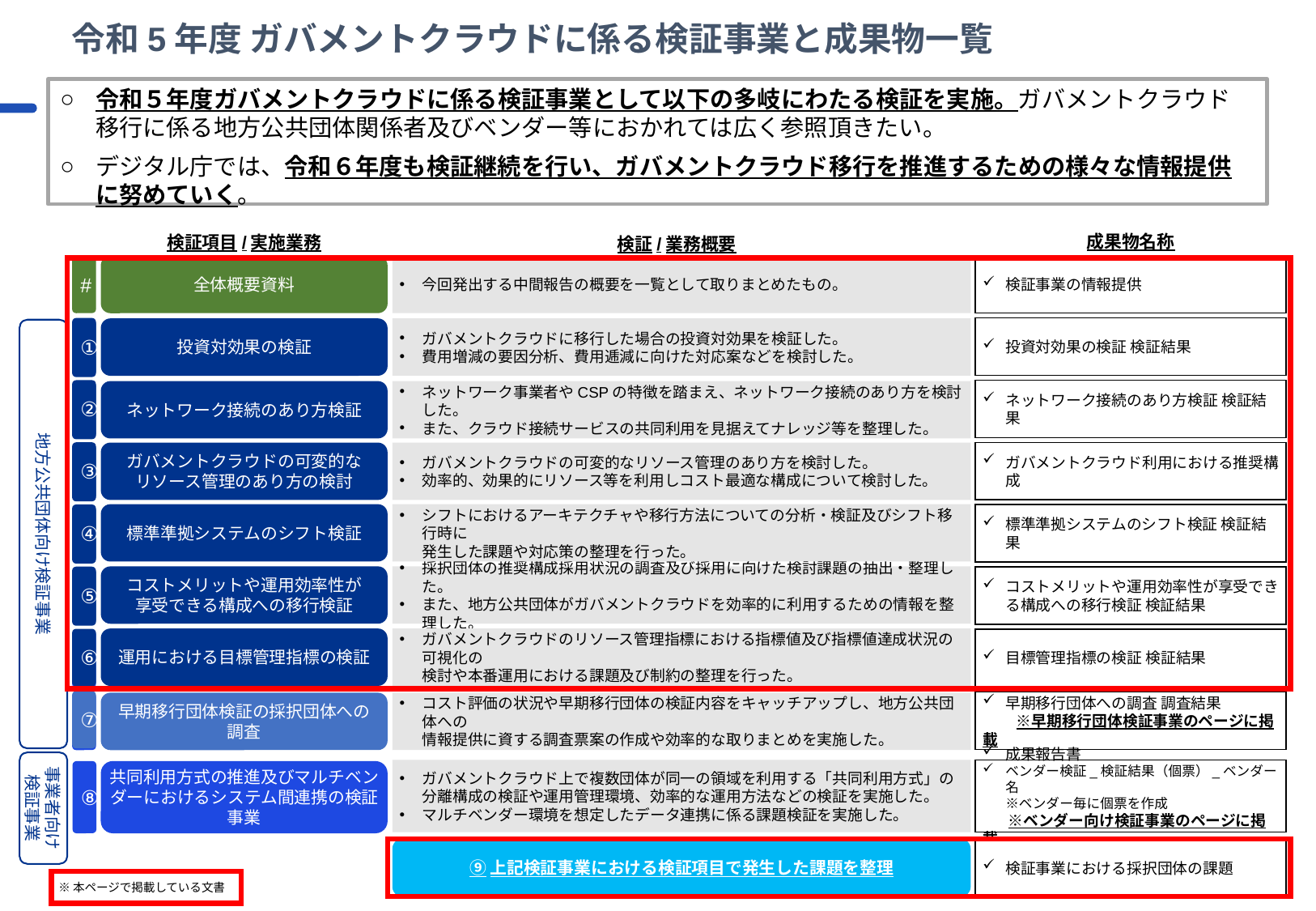

令和5年度 ガバメントクラウドに係る検証事業と成果物一覧
令和５年度ガバメントクラウドに係る検証事業として以下の多岐にわたる検証を実施。ガバメントクラウド移行に係る地方公共団体関係者及びベンダー等におかれては広く参照頂きたい。
デジタル庁では、令和６年度も検証継続を行い、ガバメントクラウド移行を推進するための様々な情報提供に努めていく。
成果物名称
検証項目/実施業務
検証/業務概要
#
全体概要資料
今回発出する中間報告の概要を一覧として取りまとめたもの。
検証事業の情報提供

①
投資対効果の検証 検証結果
投資対効果の検証
ガバメントクラウドに移行した場合の投資対効果を検証した。
費用増減の要因分析、費用逓減に向けた対応案などを検討した。
地方公共団体向け検証事業
１
②
ネットワーク接続のあり方検証 検証結果
ネットワーク接続のあり方検証
ネットワーク事業者やCSPの特徴を踏まえ、ネットワーク接続のあり方を検討した。
また、クラウド接続サービスの共同利用を見据えてナレッジ等を整理した。
２
③
ガバメントクラウド利用における推奨構成
ガバメントクラウドの可変的な
リソース管理のあり方の検討
ガバメントクラウドの可変的なリソース管理のあり方を検討した。
効率的、効果的にリソース等を利用しコスト最適な構成について検討した。
３
標準準拠システムのシフト検証
シフトにおけるアーキテクチャや移行方法についての分析・検証及びシフト移行時に
発生した課題や対応策の整理を行った。
④
標準準拠システムのシフト検証 検証結果
４
コストメリットや運用効率性が
享受できる構成への移行検証
採択団体の推奨構成採用状況の調査及び採用に向けた検討課題の抽出・整理した。
また、地方公共団体がガバメントクラウドを効率的に利用するための情報を整理した。
⑤
コストメリットや運用効率性が享受できる構成への移行検証 検証結果
５
運用における目標管理指標の検証
ガバメントクラウドのリソース管理指標における指標値及び指標値達成状況の可視化の
検討や本番運用における課題及び制約の整理を行った。
⑥
目標管理指標の検証 検証結果
６
⑦
早期移行団体への調査 調査結果
　　 ※早期移行団体検証事業のページに掲載
７
早期移行団体検証の採択団体への
調査
コスト評価の状況や早期移行団体の検証内容をキャッチアップし、地方公共団体への
情報提供に資する調査票案の作成や効率的な取りまとめを実施した。
事業者向け検証事業
ガバメントクラウド上で複数団体が同一の領域を利用する「共同利用方式」の分離構成の検証や運用管理環境、効率的な運用方法などの検証を実施した。
マルチベンダー環境を想定したデータ連携に係る課題検証を実施した。
成果報告書
ベンダー検証_検証結果（個票）_ベンダー名
※ベンダー毎に個票を作成
　   ※ベンダー向け検証事業のページに掲載
⑧
共同利用方式の推進及びマルチベンダーにおけるシステム間連携の検証事業

⑨上記検証事業における検証項目で発生した課題を整理
検証事業における採択団体の課題
1
※本ページで掲載している文書